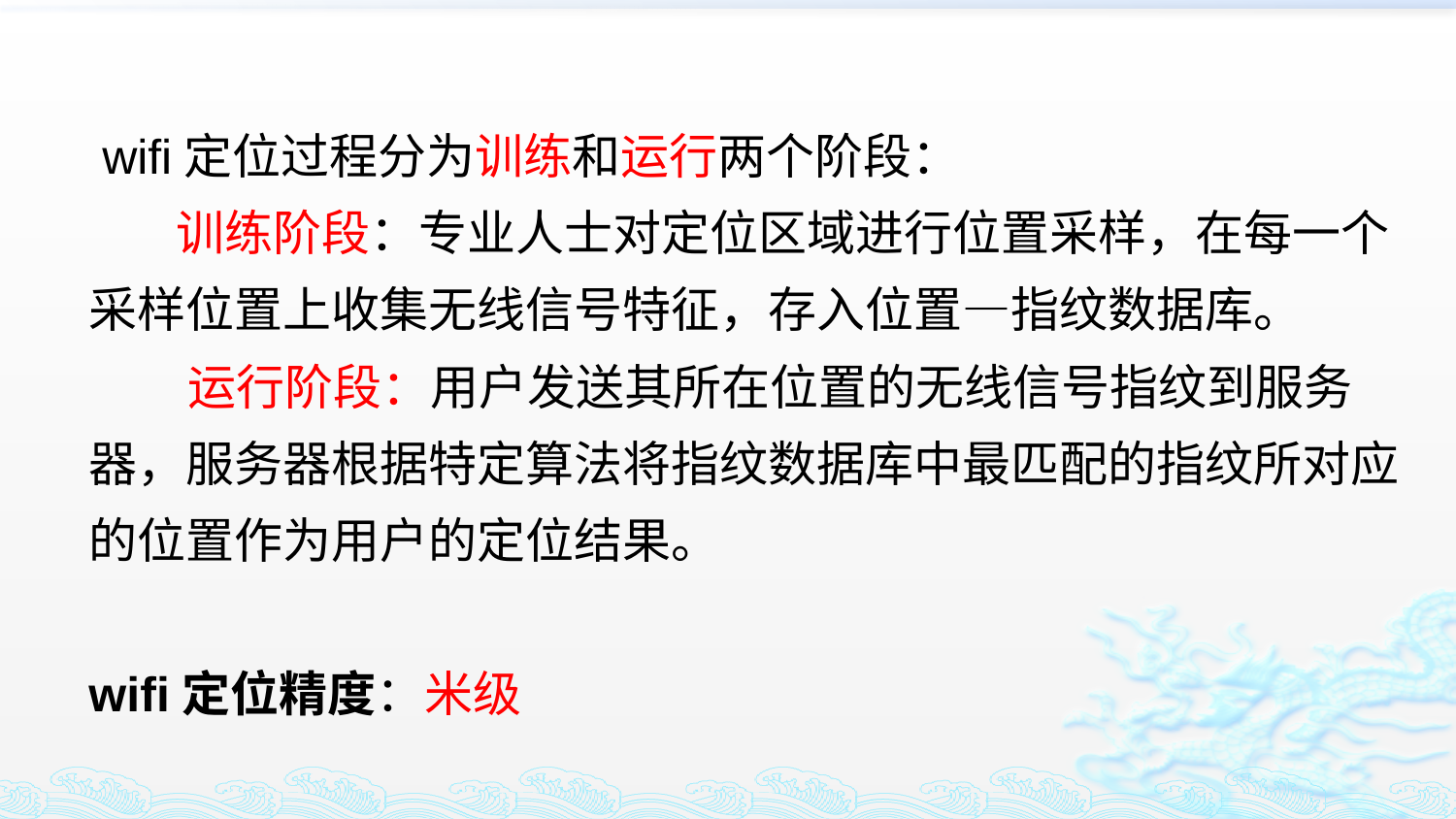

wifi定位过程分为训练和运行两个阶段：
        训练阶段：专业人士对定位区域进行位置采样，在每一个采样位置上收集无线信号特征，存入位置—指纹数据库。
        运行阶段：用户发送其所在位置的无线信号指纹到服务器，服务器根据特定算法将指纹数据库中最匹配的指纹所对应的位置作为用户的定位结果。

wifi定位精度：米级